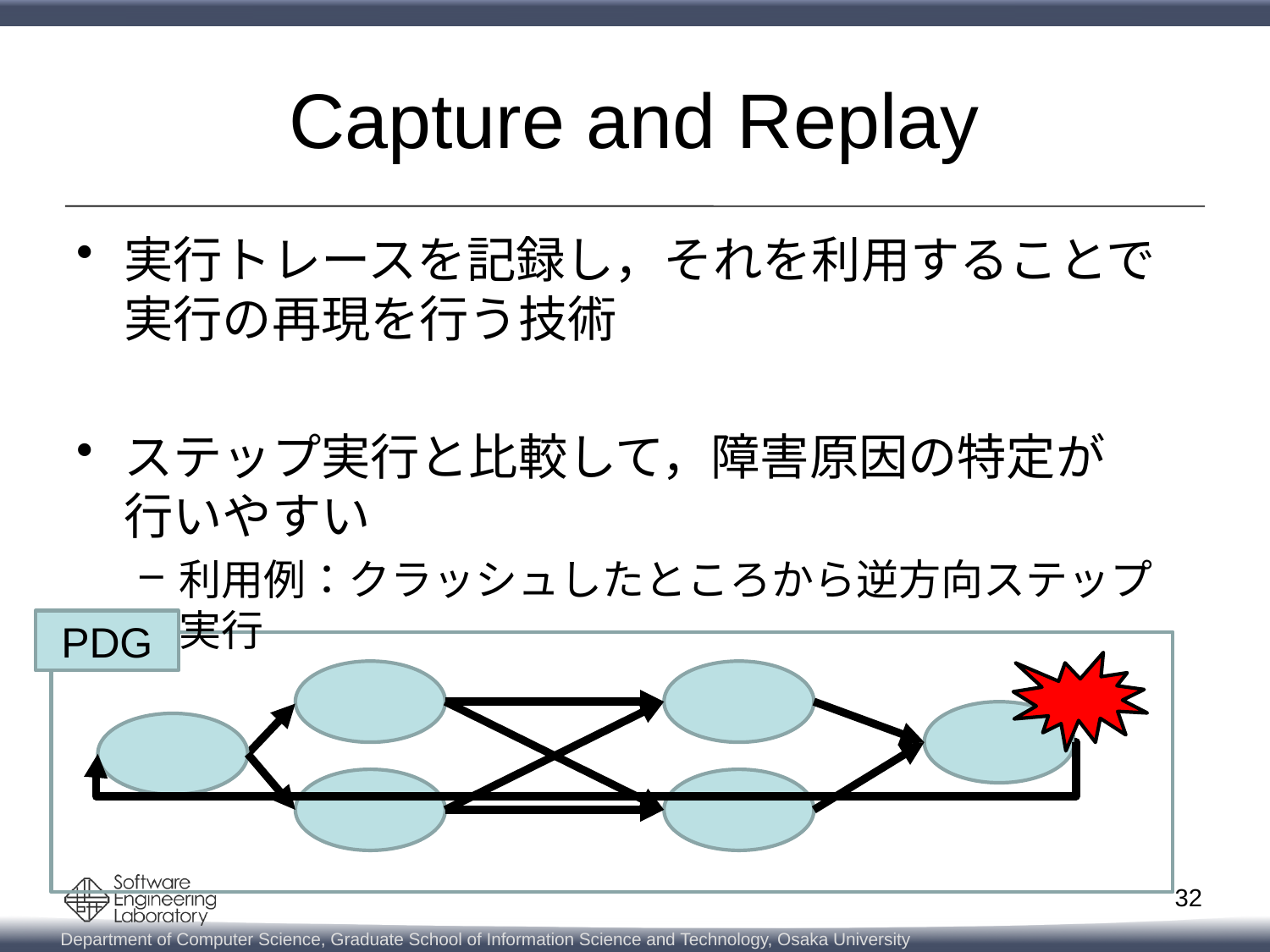

# Capture and Replay
実行トレースを記録し，それを利用することで
実行の再現を行う技術

ステップ実行と比較して，障害原因の特定が
行いやすい
利用例：クラッシュしたところから逆方向ステップ実行

PDG

32